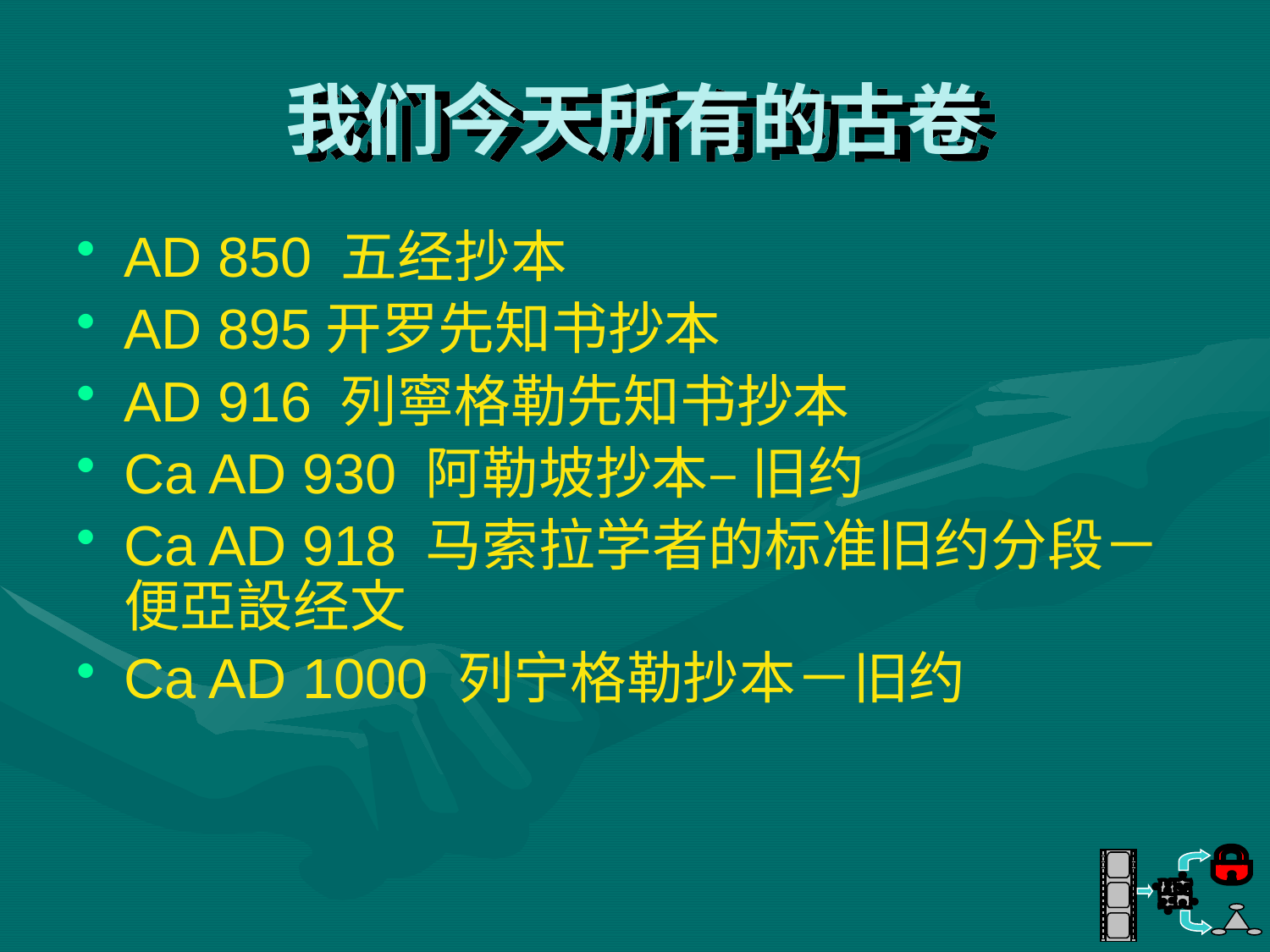

# 我们今天所有的古卷
AD 850 五经抄本
AD 895开罗先知书抄本
AD 916 列寧格勒先知书抄本
Ca AD 930 阿勒坡抄本– 旧约
Ca AD 918 马索拉学者的标准旧约分段－便亞設经文
Ca AD 1000 列宁格勒抄本－旧约